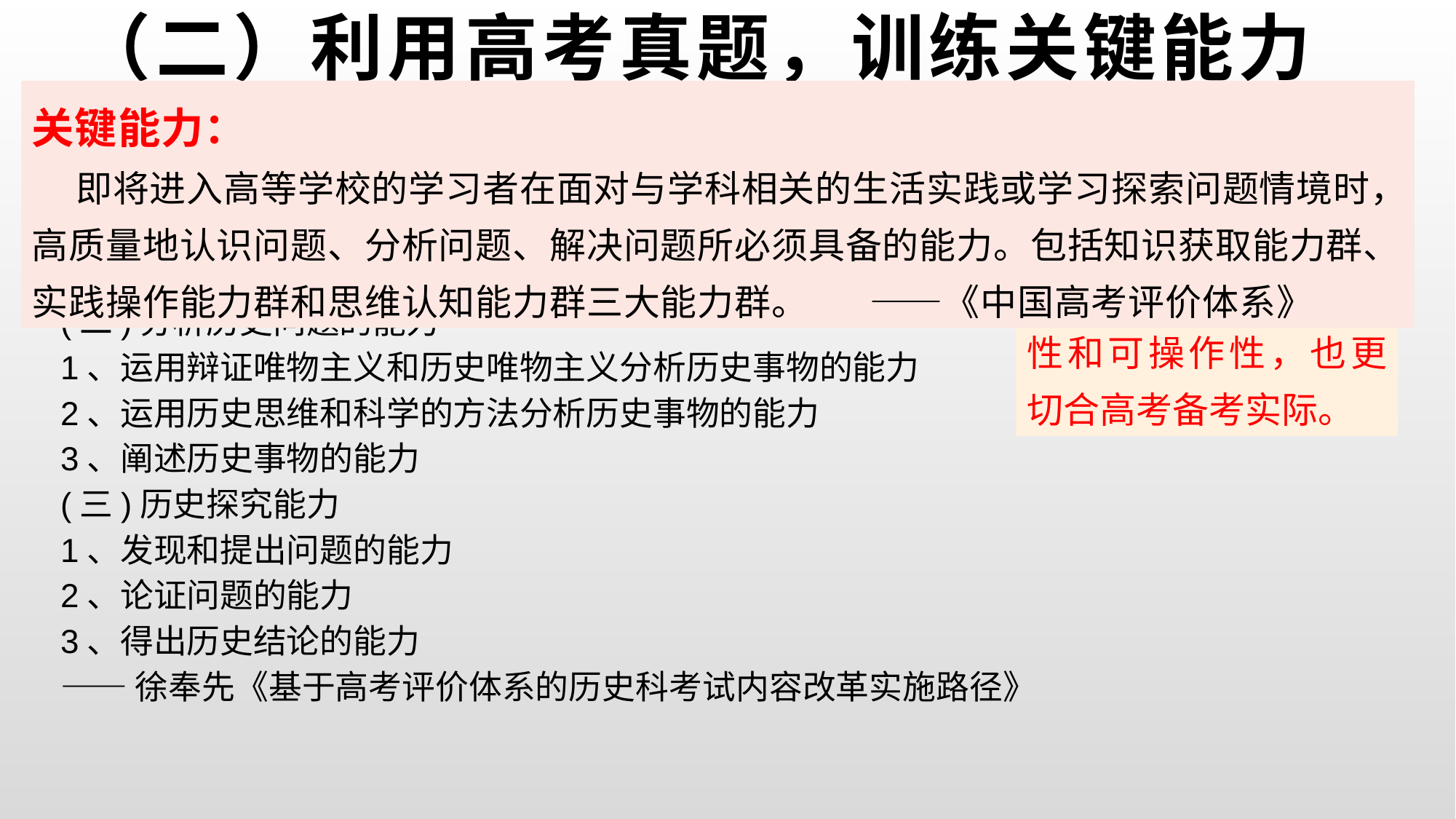

（二）利用高考真题，训练关键能力
关键能力：
    即将进入高等学校的学习者在面对与学科相关的生活实践或学习探索问题情境时，高质量地认识问题、分析问题、解决问题所必须具备的能力。包括知识获取能力群、实践操作能力群和思维认知能力群三大能力群。       ——《中国高考评价体系》
(一)获取和解读历史信息能力
1、理解和辨识
2、概括与提炼
3、组织与运用
(二)分析历史问题的能力
1、运用辩证唯物主义和历史唯物主义分析历史事物的能力
2、运用历史思维和科学的方法分析历史事物的能力
3、阐述历史事物的能力
(三)历史探究能力
1、发现和提出问题的能力
2、论证问题的能力
3、得出历史结论的能力
——徐奉先《基于高考评价体系的历史科考试内容改革实施路径》
从高考备考的角度看，徐奉先研究员的分类和解释，更具有针对性和可操作性，也更切合高考备考实际。